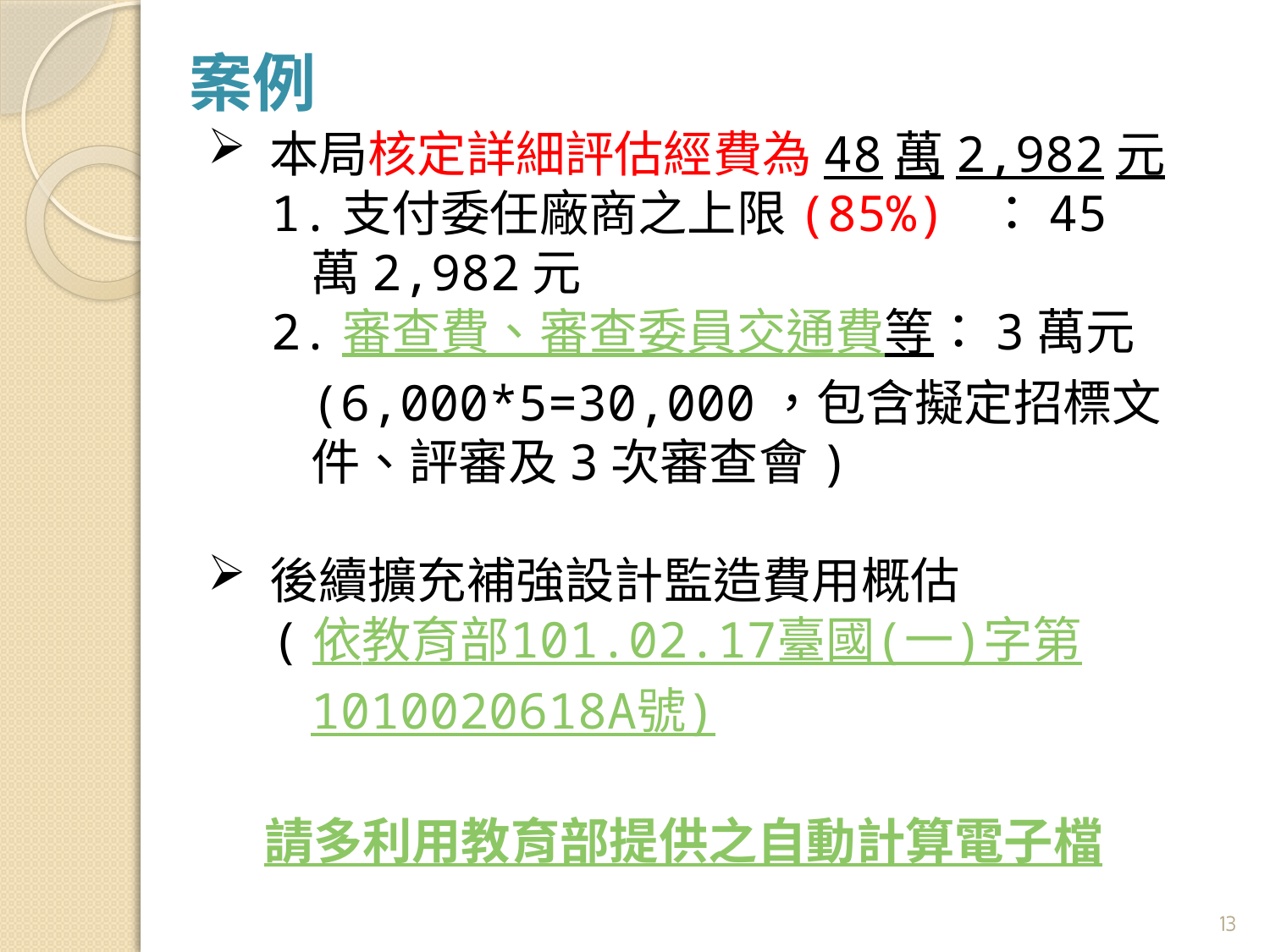

案例
本局核定詳細評估經費為48萬2,982元
1.支付委任廠商之上限(85%) ：45萬2,982元
2.審查費、審查委員交通費等：3萬元(6,000*5=30,000，包含擬定招標文件、評審及3次審查會)

後續擴充補強設計監造費用概估
(依教育部101.02.17臺國(一)字第1010020618A號)

    請多利用教育部提供之自動計算電子檔
13